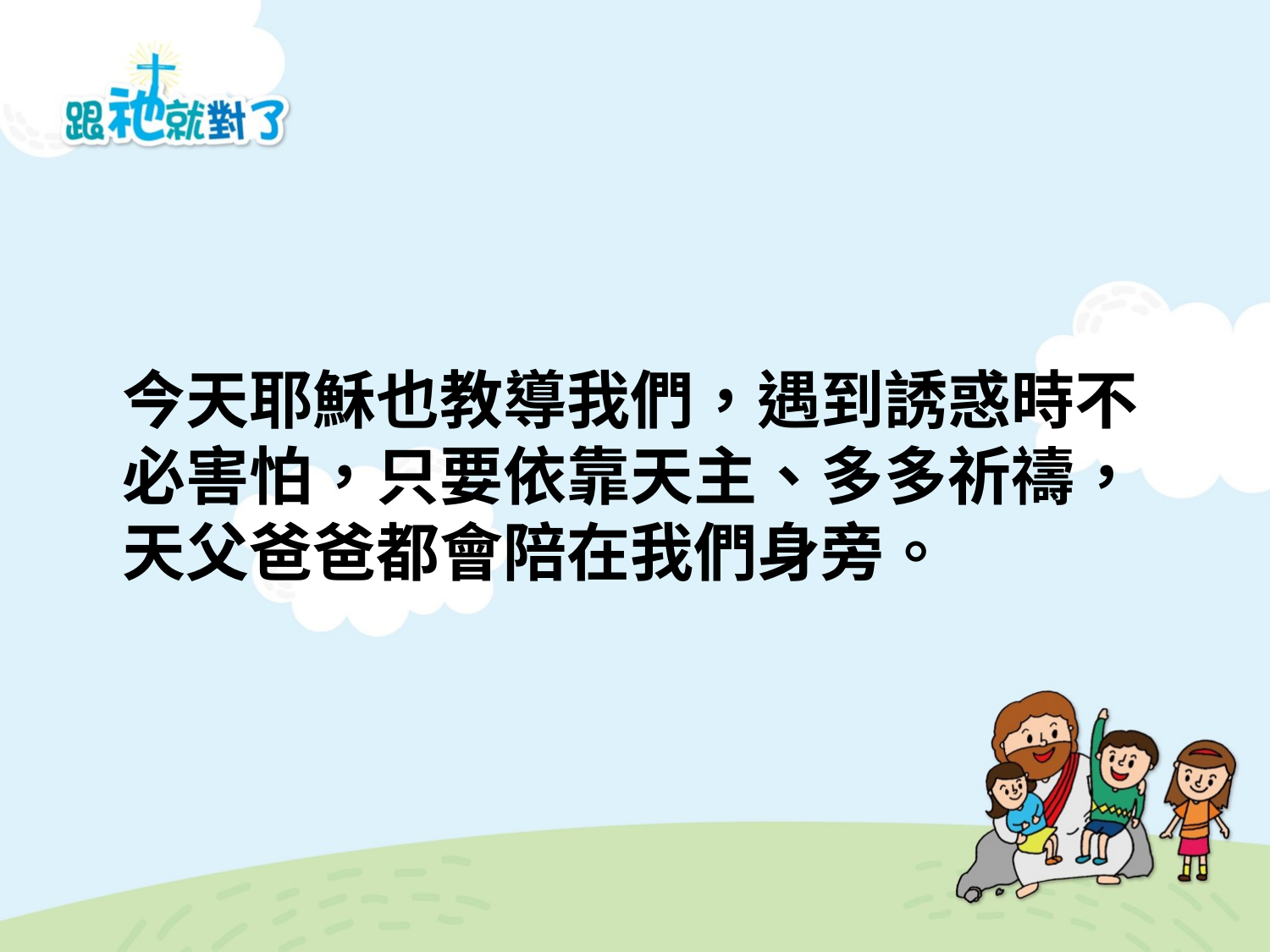

今天耶穌也教導我們，遇到誘惑時不必害怕，只要依靠天主、多多祈禱，天父爸爸都會陪在我們身旁。